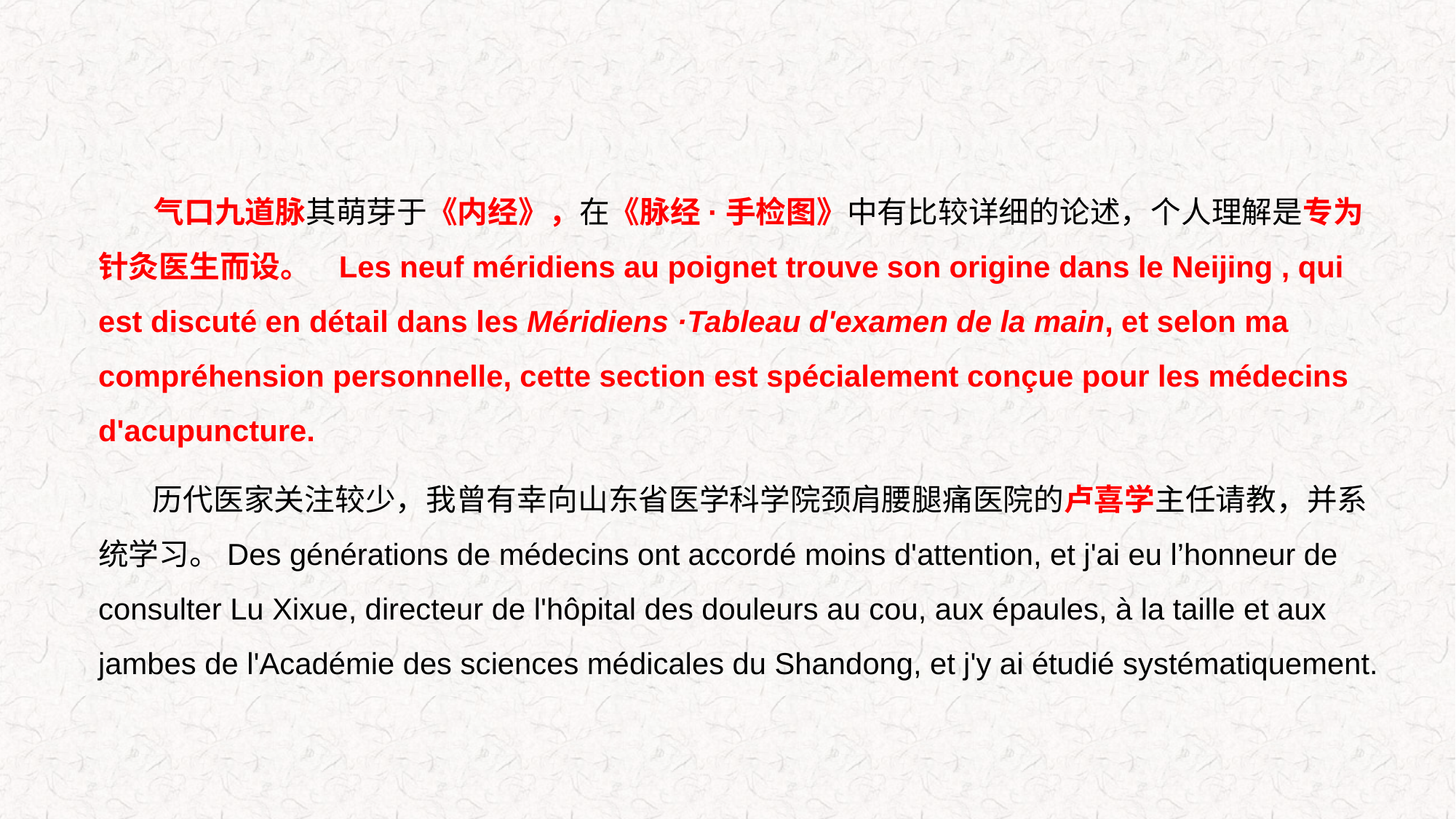

气口九道脉其萌芽于《内经》，在《脉经·手检图》中有比较详细的论述，个人理解是专为针灸医生而设。   Les neuf méridiens au poignet trouve son origine dans le Neijing , qui est discuté en détail dans les Méridiens ·Tableau d'examen de la main, et selon ma compréhension personnelle, cette section est spécialement conçue pour les médecins d'acupuncture.
       历代医家关注较少，我曾有幸向山东省医学科学院颈肩腰腿痛医院的卢喜学主任请教，并系统学习。Des générations de médecins ont accordé moins d'attention, et j'ai eu l’honneur de consulter Lu Xixue, directeur de l'hôpital des douleurs au cou, aux épaules, à la taille et aux jambes de l'Académie des sciences médicales du Shandong, et j'y ai étudié systématiquement.